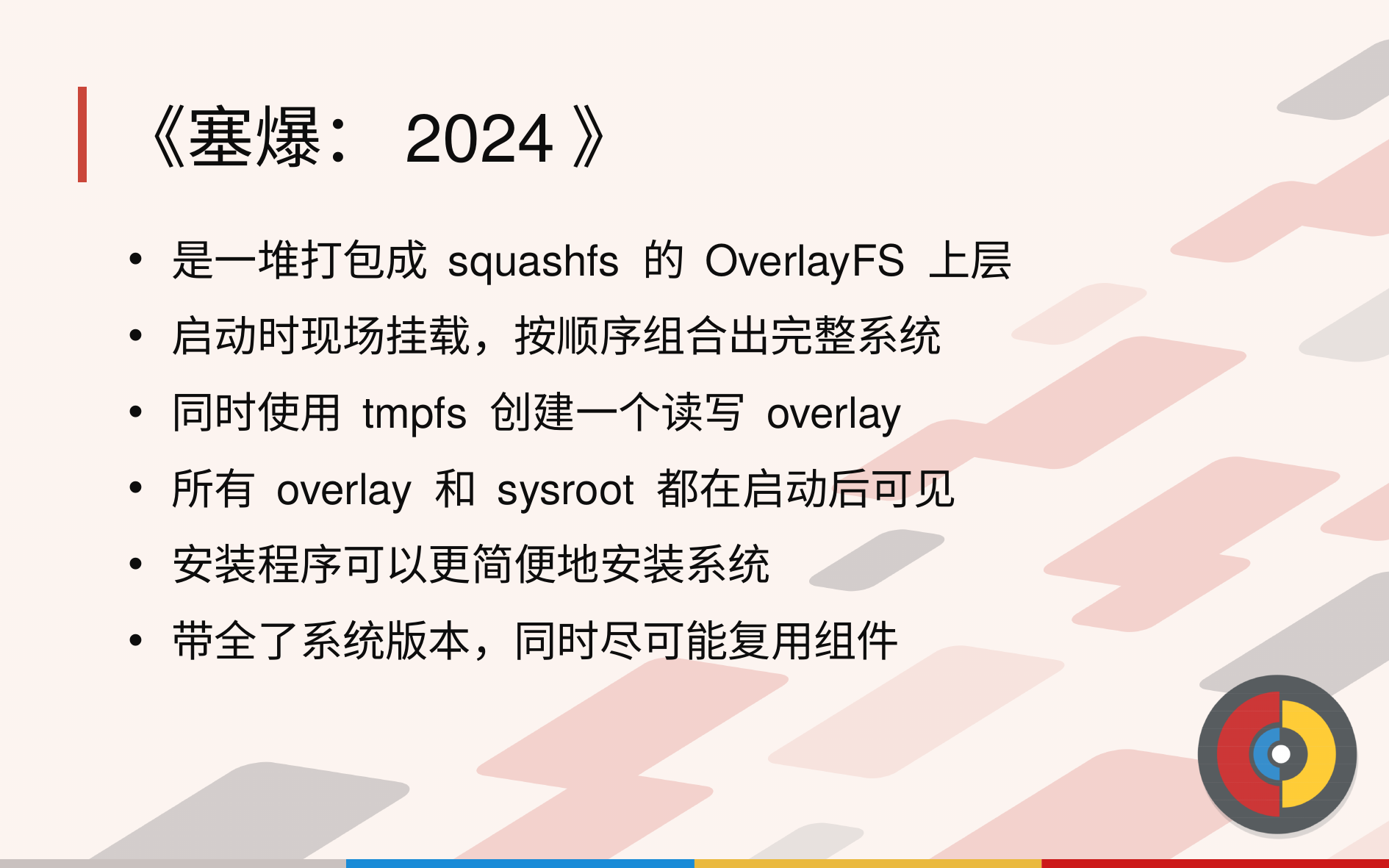

# 《塞爆：2024》
是一堆打包成 squashfs 的 OverlayFS 上层
启动时现场挂载，按顺序组合出完整系统
同时使用 tmpfs 创建一个读写 overlay
所有 overlay 和 sysroot 都在启动后可见
安装程序可以更简便地安装系统
带全了系统版本，同时尽可能复用组件